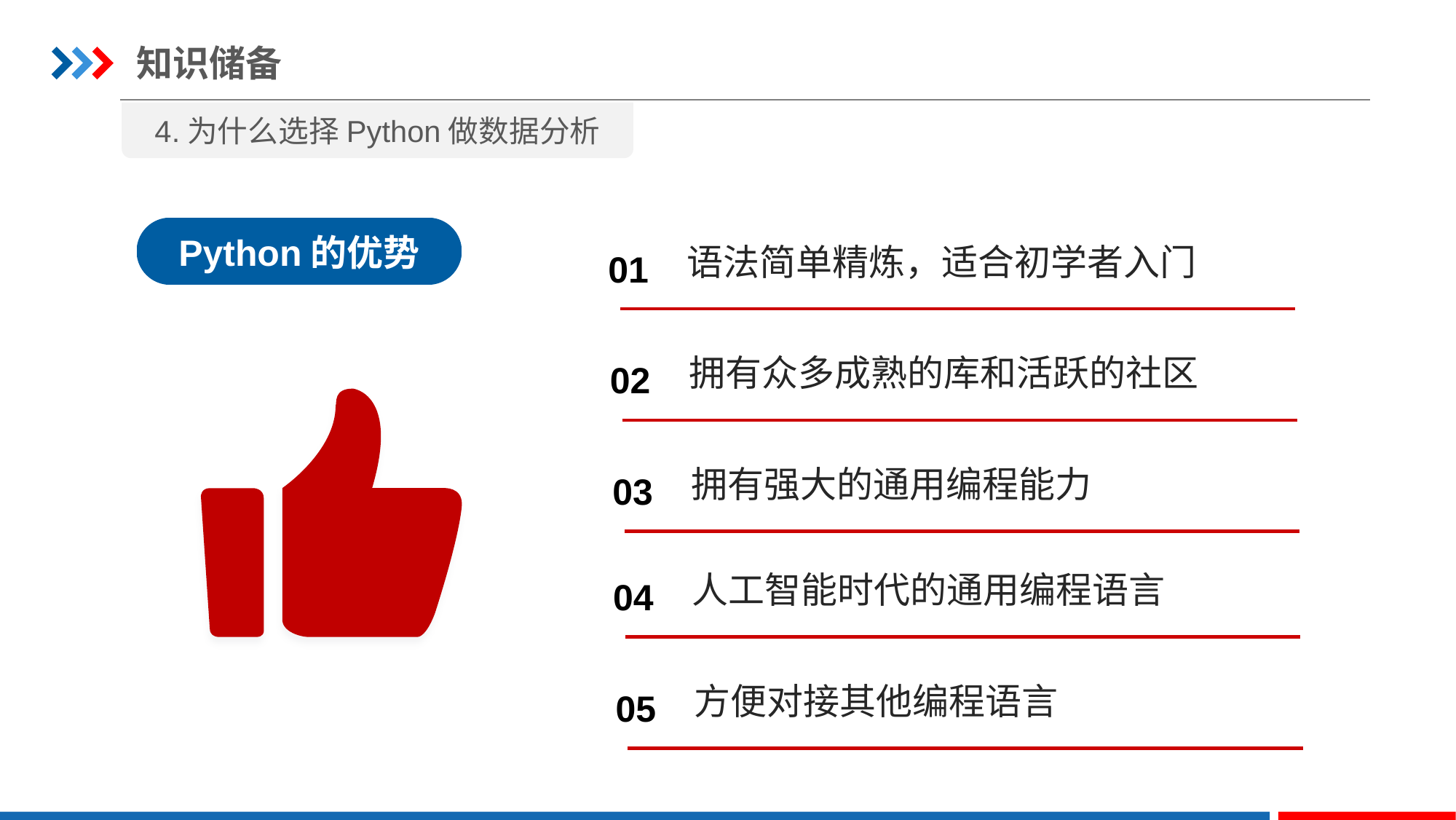

知识储备

4.为什么选择Python做数据分析
Python的优势
语法简单精炼，适合初学者入门
01
拥有众多成熟的库和活跃的社区
02

拥有强大的通用编程能力
03
人工智能时代的通用编程语言
04
方便对接其他编程语言
05